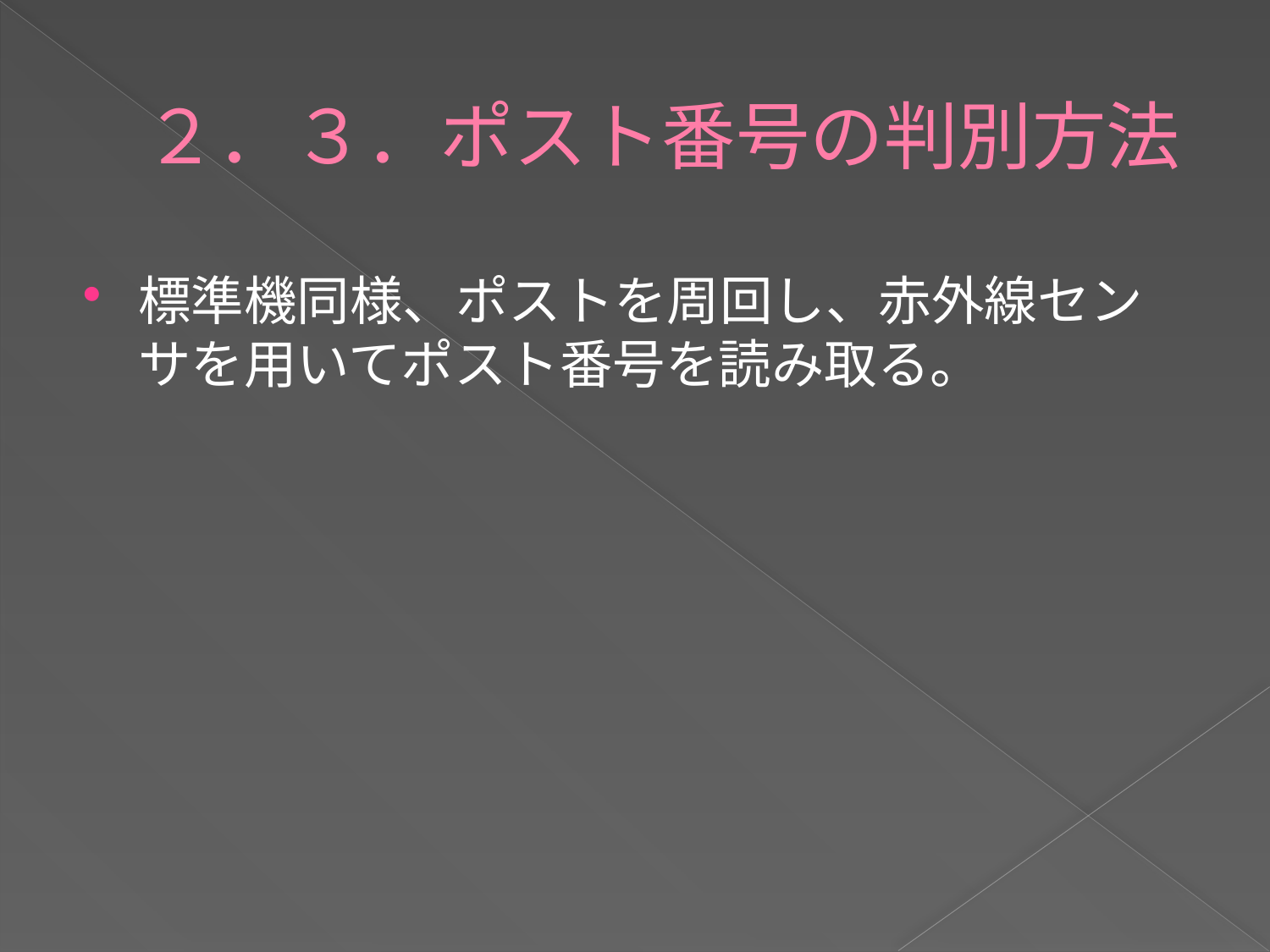

# ２．３．ポスト番号の判別方法
標準機同様、ポストを周回し、赤外線センサを用いてポスト番号を読み取る。